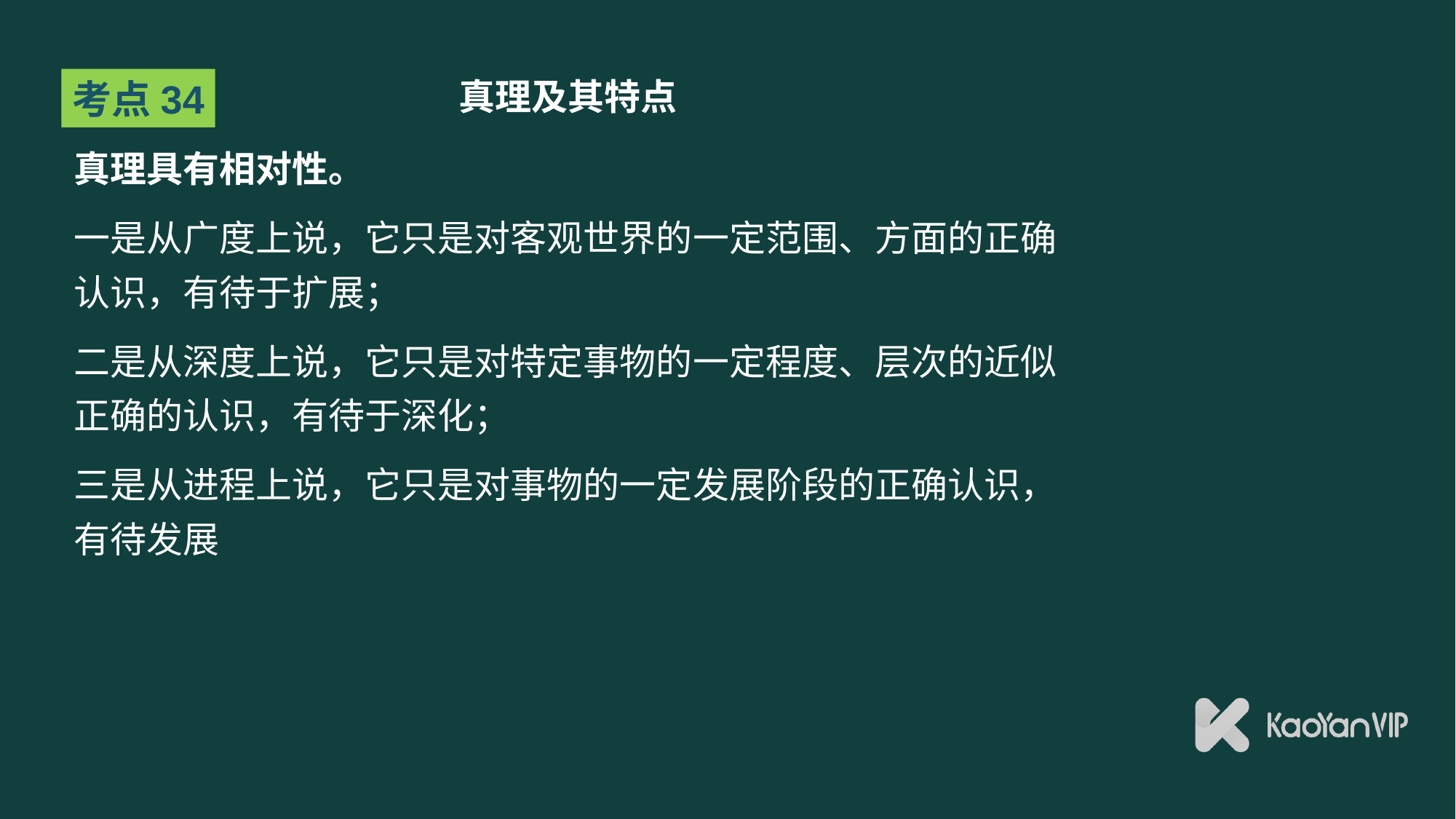

# 真理及其特点
考点34
真理具有相对性。
一是从广度上说，它只是对客观世界的一定范围、方面的正确认识，有待于扩展；
二是从深度上说，它只是对特定事物的一定程度、层次的近似正确的认识，有待于深化；
三是从进程上说，它只是对事物的一定发展阶段的正确认识，有待发展